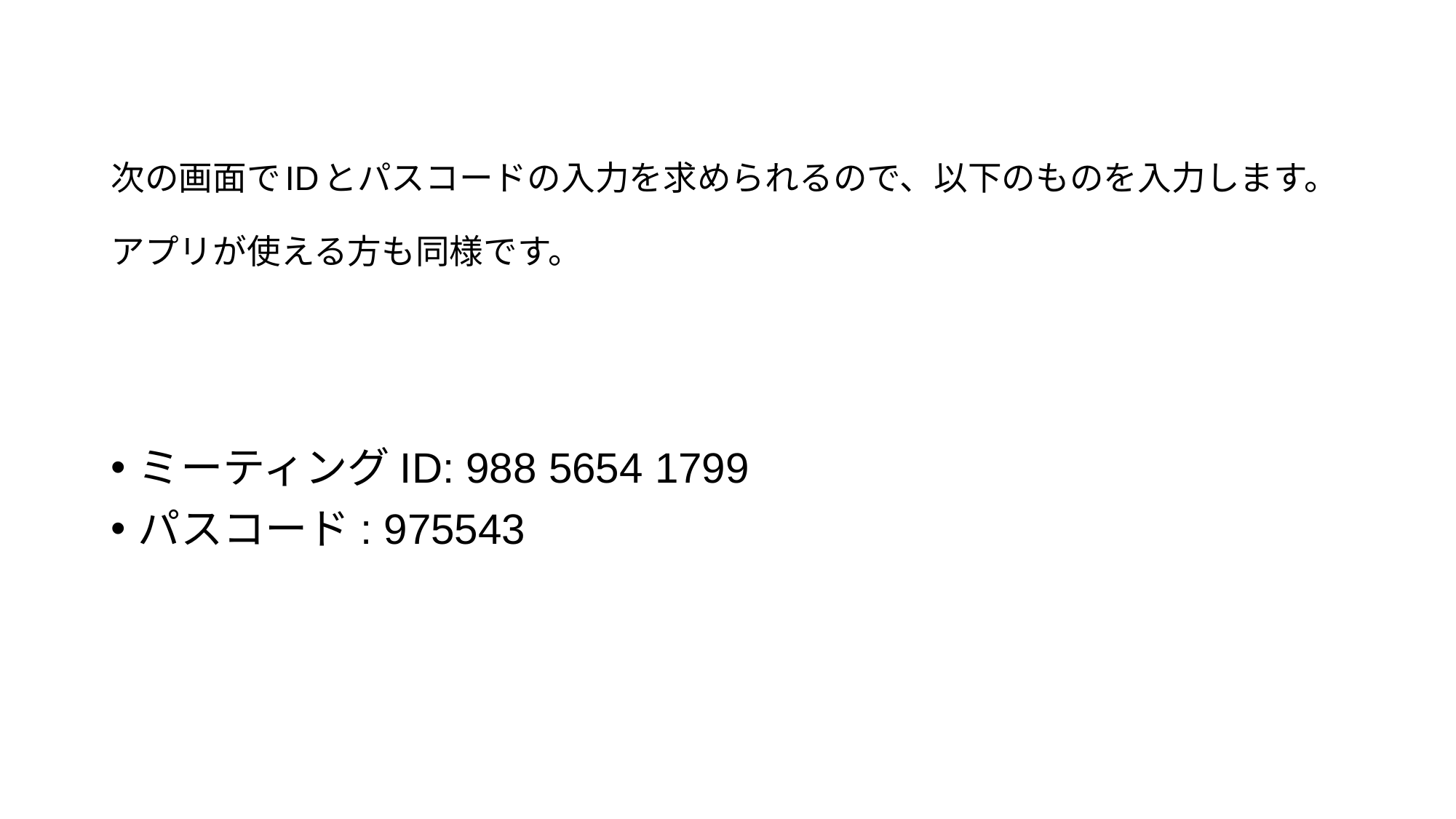

# 次の画面でIDとパスコードの入力を求められるので、以下のものを入力します。 アプリが使える方も同様です。
ミーティングID: 988 5654 1799
パスコード: 975543